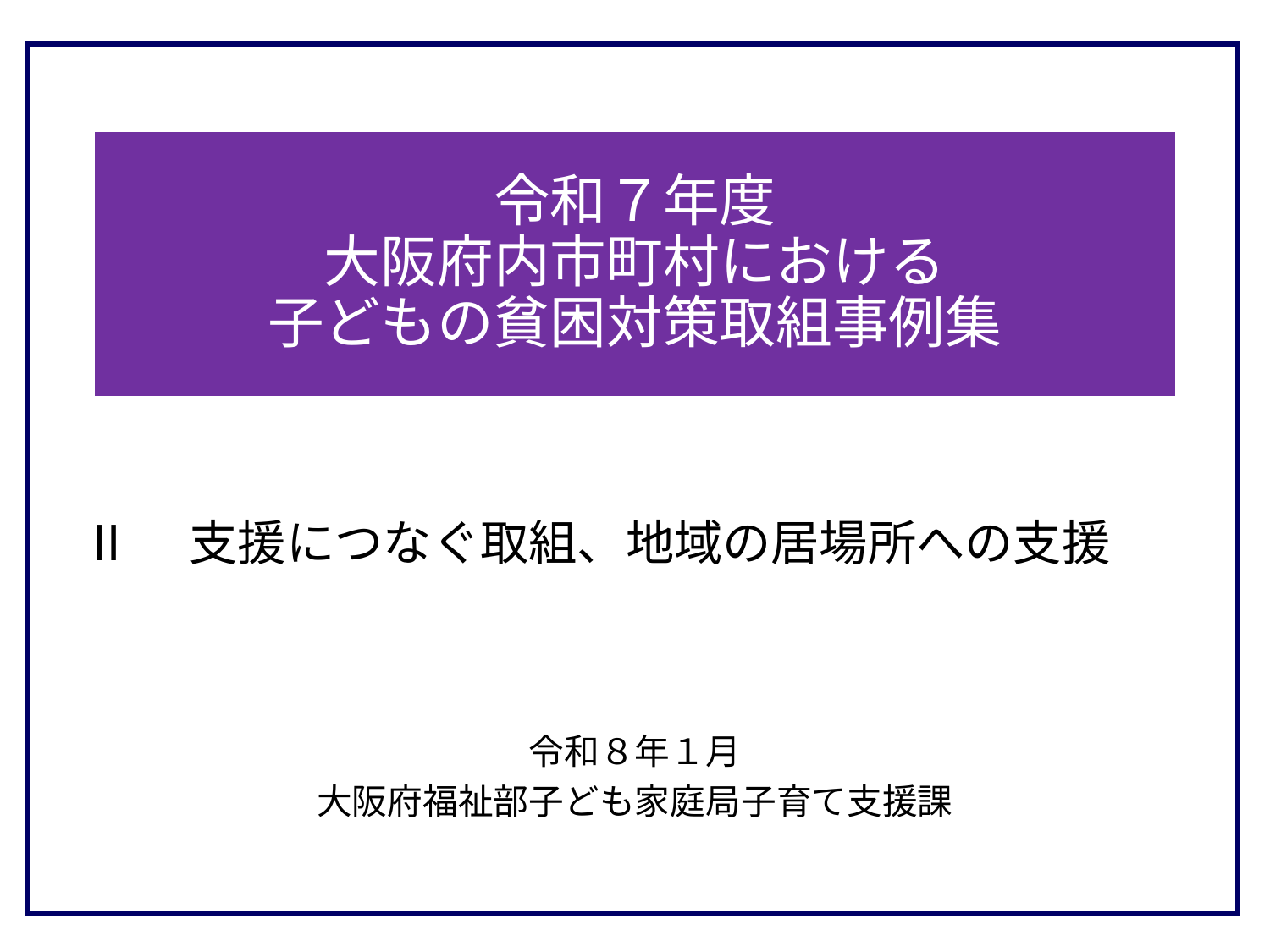

# 令和７年度 大阪府内市町村における 子どもの貧困対策取組事例集
Ⅱ　支援につなぐ取組、地域の居場所への支援
令和８年１月
大阪府福祉部子ども家庭局子育て支援課